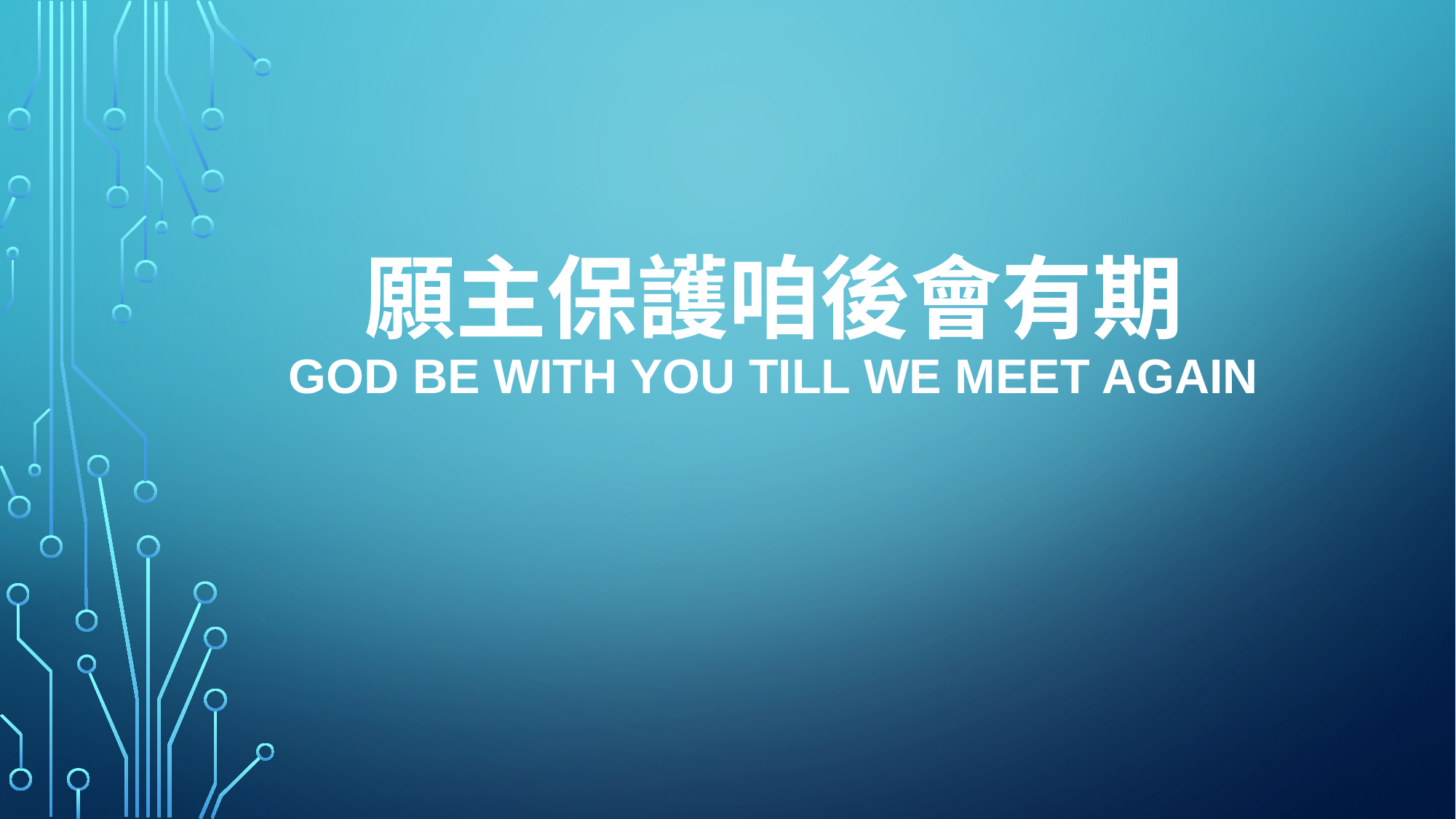

# 願主保護咱後會有期 god be with you till we meet again